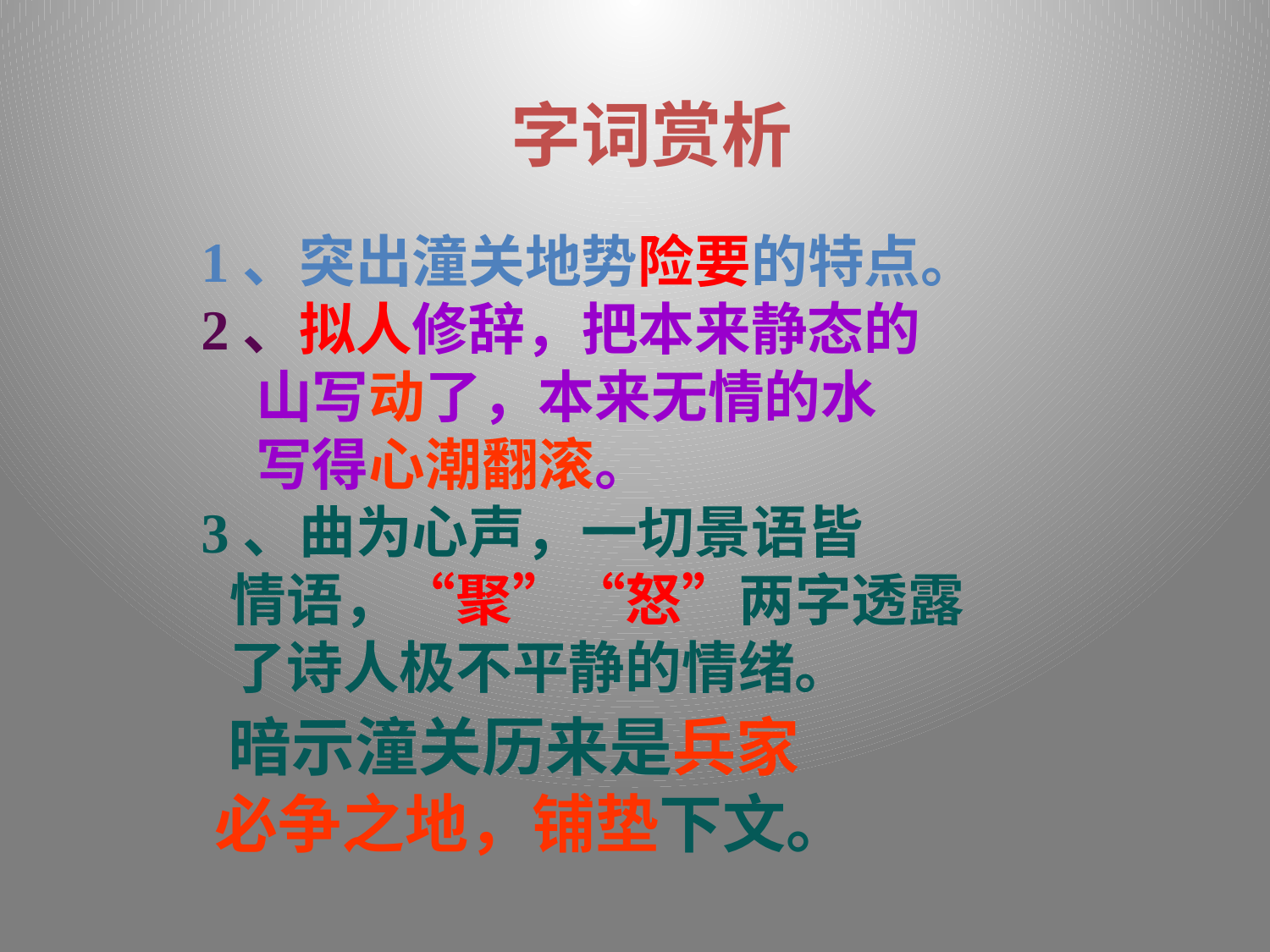

1、突出潼关地势险要的特点。
        2、拟人修辞，把本来静态的
            山写动了，本来无情的水
            写得心潮翻滚。
        3、曲为心声，一切景语皆
          情语，“聚”“怒”两字透露
          了诗人极不平静的情绪。
　　暗示潼关历来是兵家
　　必争之地，铺垫下文。
字词赏析